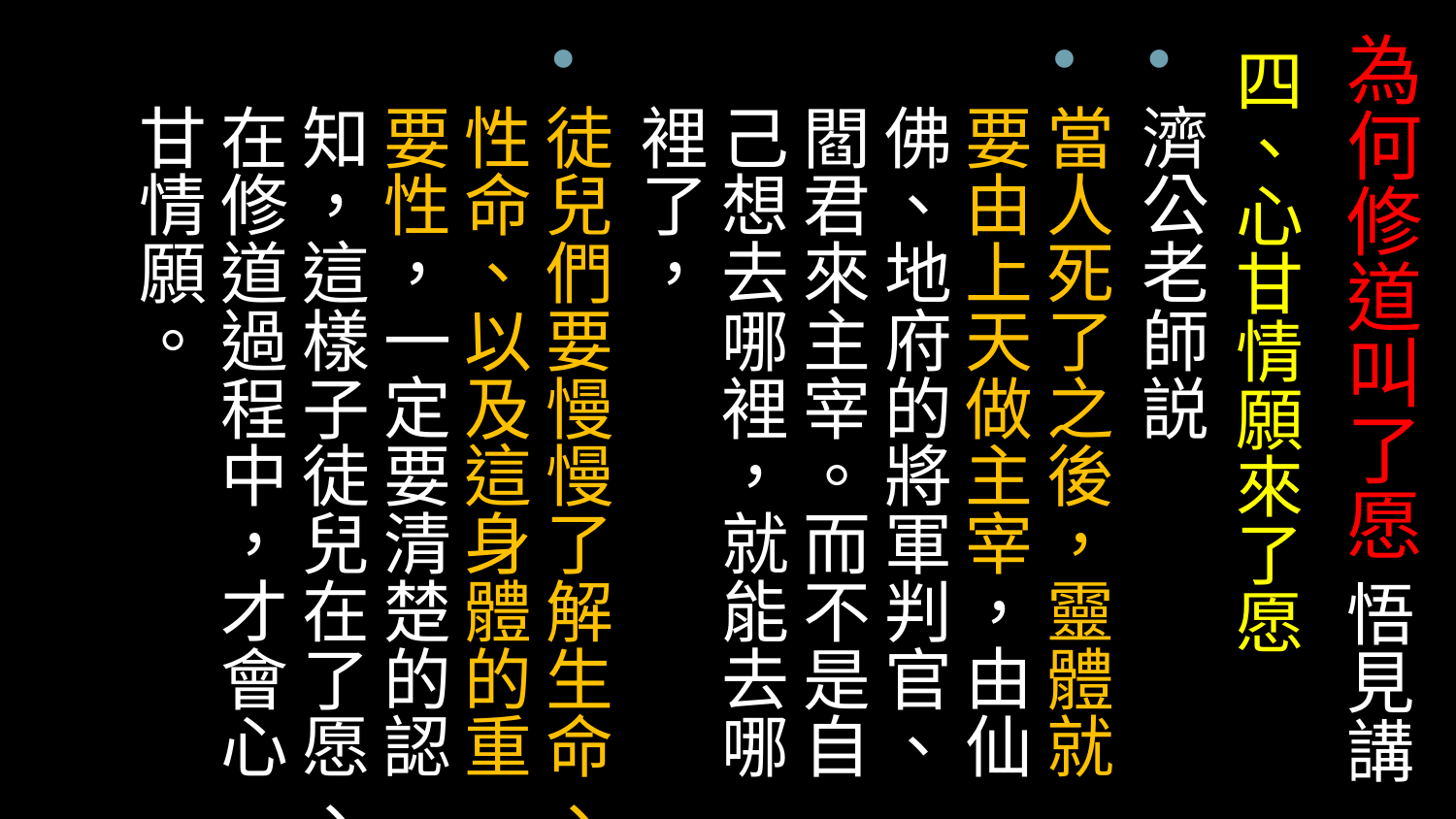

# 為何修道叫了愿 悟見講
四、心甘情願來了愿
濟公老師説
當人死了之後，靈體就要由上天做主宰，由仙佛、地府的將軍判官、閻君來主宰。而不是自己想去哪裡，就能去哪裡了，
徒兒們要慢慢了解生命、性命、以及這身體的重要性，一定要清楚的認知，這樣子徒兒在了愿、在修道過程中，才會心甘情願。